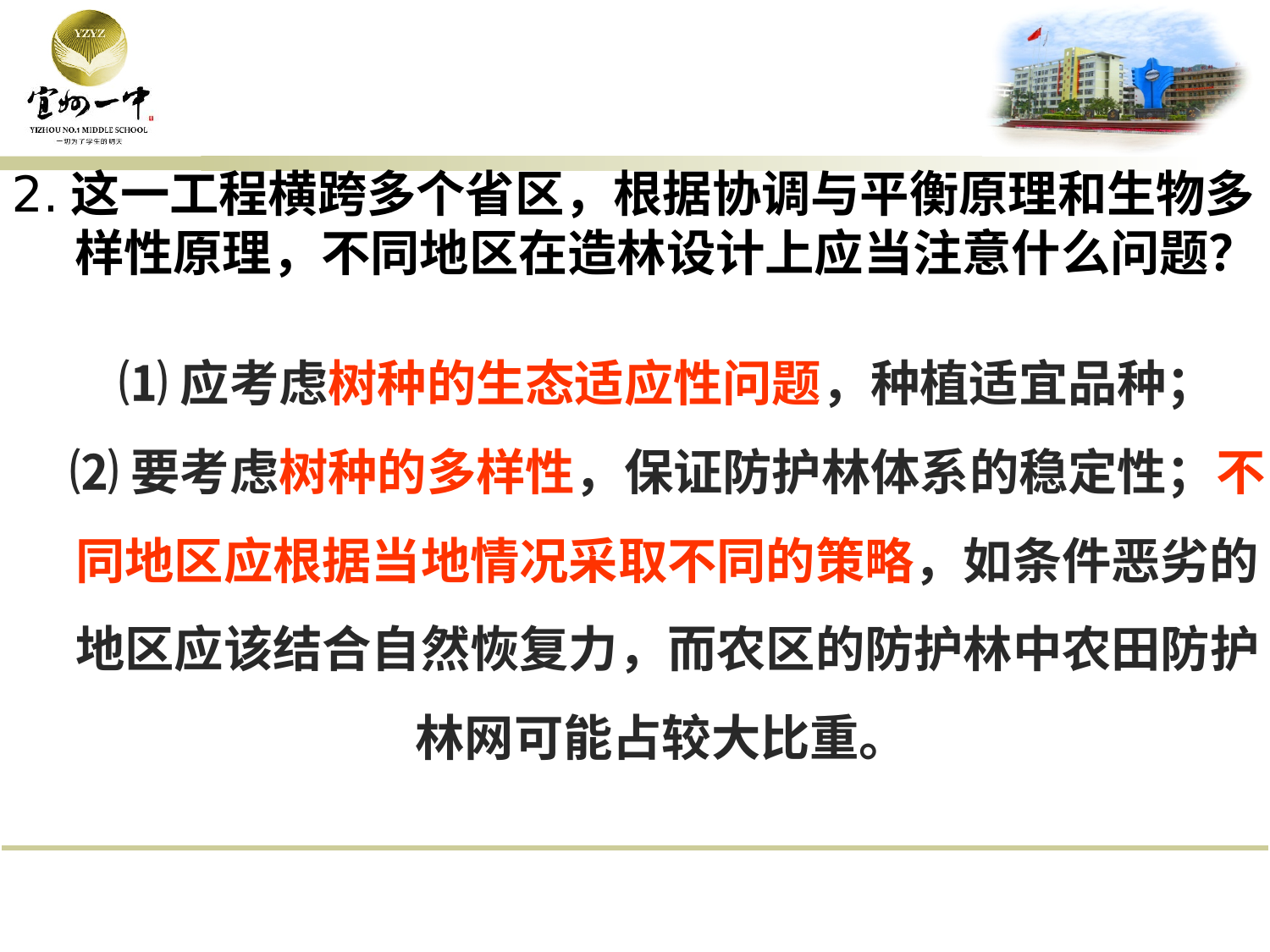

2.这一工程横跨多个省区，根据协调与平衡原理和生物多样性原理，不同地区在造林设计上应当注意什么问题？
⑴应考虑树种的生态适应性问题，种植适宜品种；
⑵要考虑树种的多样性，保证防护林体系的稳定性；不同地区应根据当地情况采取不同的策略，如条件恶劣的地区应该结合自然恢复力，而农区的防护林中农田防护林网可能占较大比重。